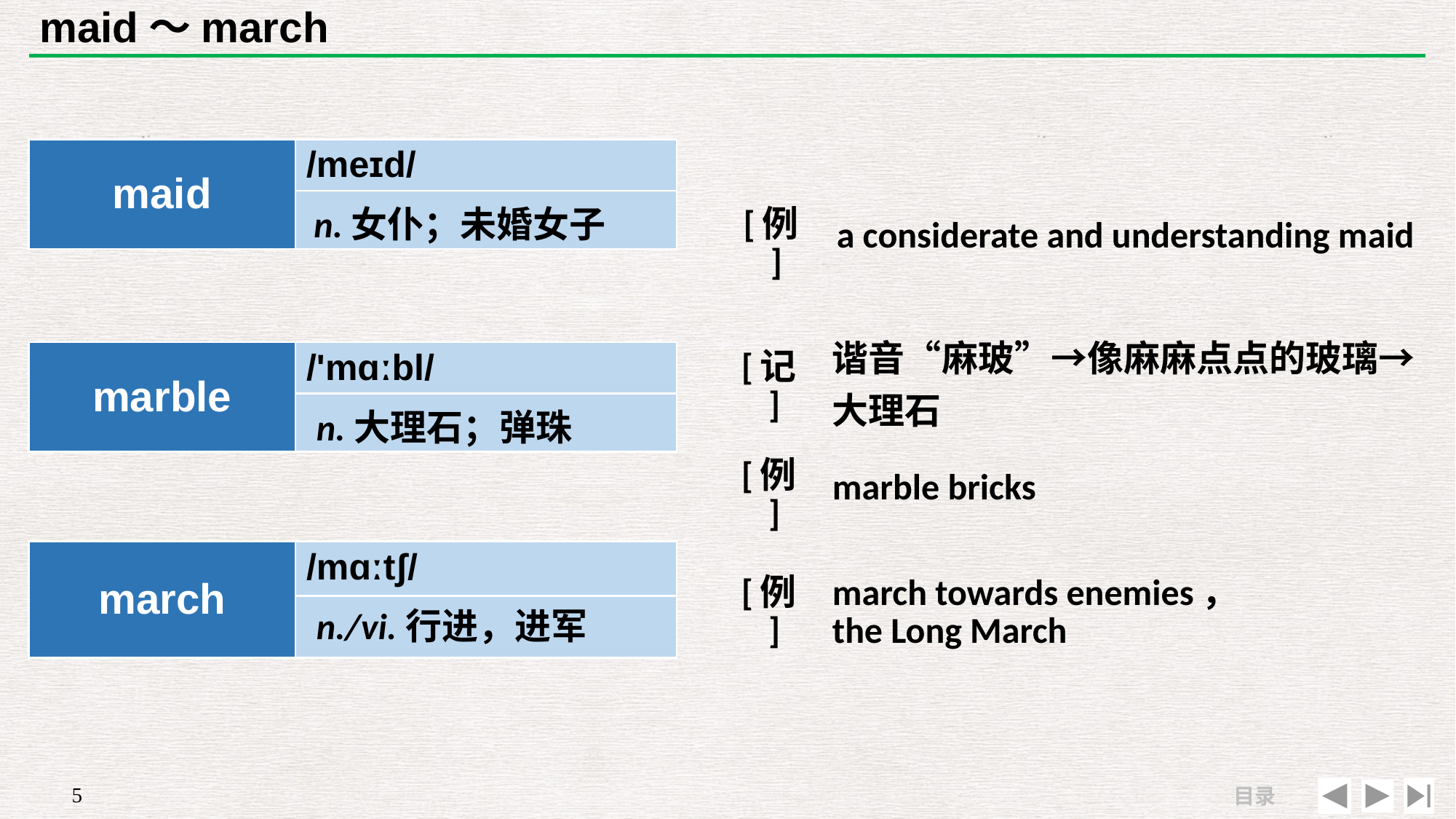

# maid～march

| maid | /meɪd/ |
| --- | --- |
|  |  |
|  |  |
| --- | --- |
| [例] | a considerate and understanding maid |
n.女仆；未婚女子
| [记] | 谐音“麻玻”→像麻麻点点的玻璃→大理石 |
| --- | --- |
| [例] | marble bricks |
| marble | /'mɑːbl/ |
| --- | --- |
|  |  |
n.大理石；弹珠
|  |  |
| --- | --- |
| [例] | march towards enemies， the Long March |
| march | /mɑːtʃ/ |
| --- | --- |
|  |  |
n./vi.行进，进军